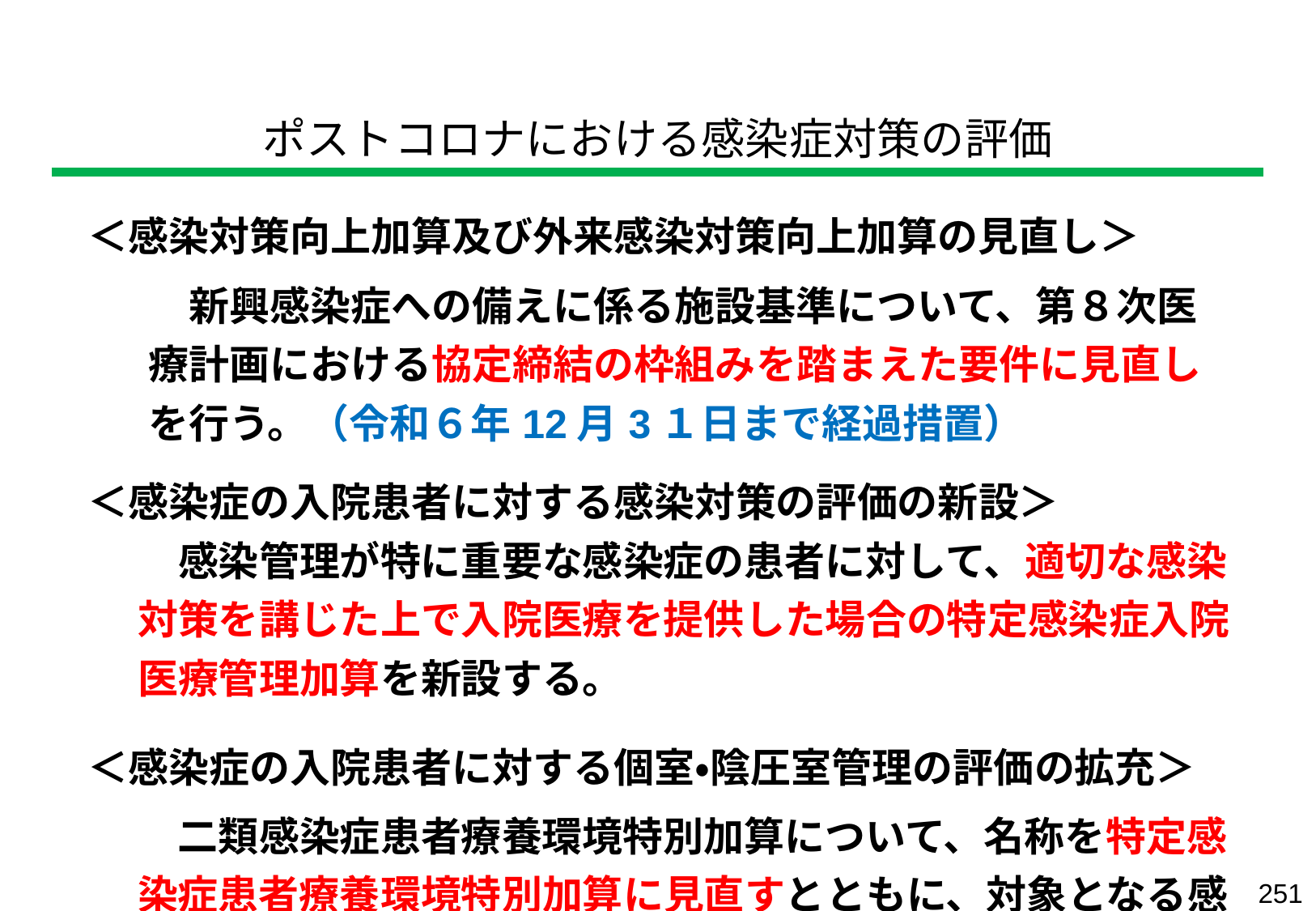

| ポストコロナにおける感染症対策の評価 |
| --- |
| ＜感染対策向上加算及び外来感染対策向上加算の見直し＞ 　新興感染症への備えに係る施設基準について、第８次医療計画における協定締結の枠組みを踏まえた要件に見直しを行う。（令和６年12月3１日まで経過措置） ＜感染症の入院患者に対する感染対策の評価の新設＞ 　感染管理が特に重要な感染症の患者に対して、適切な感染対策を講じた上で入院医療を提供した場合の特定感染症入院医療管理加算を新設する。 ＜感染症の入院患者に対する個室・陰圧室管理の評価の拡充＞ 　二類感染症患者療養環境特別加算について、名称を特定感染症患者療養環境特別加算に見直すとともに、対象となる感染症及び入院料の範囲を見直す。 |
| --- |
251